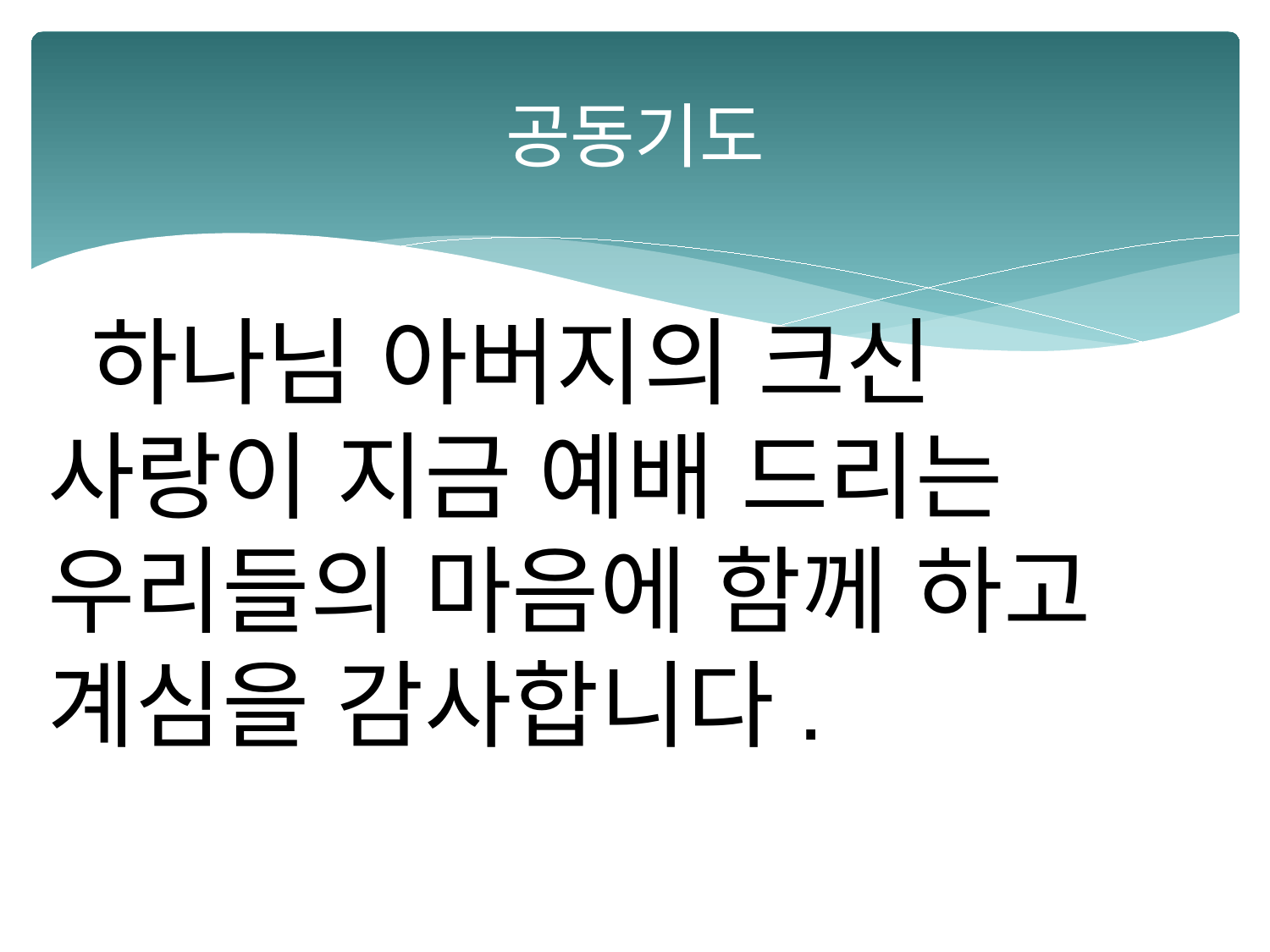

# 공동기도

 하나님 아버지의 크신
사랑이 지금 예배 드리는 우리들의 마음에 함께 하고 계심을 감사합니다.